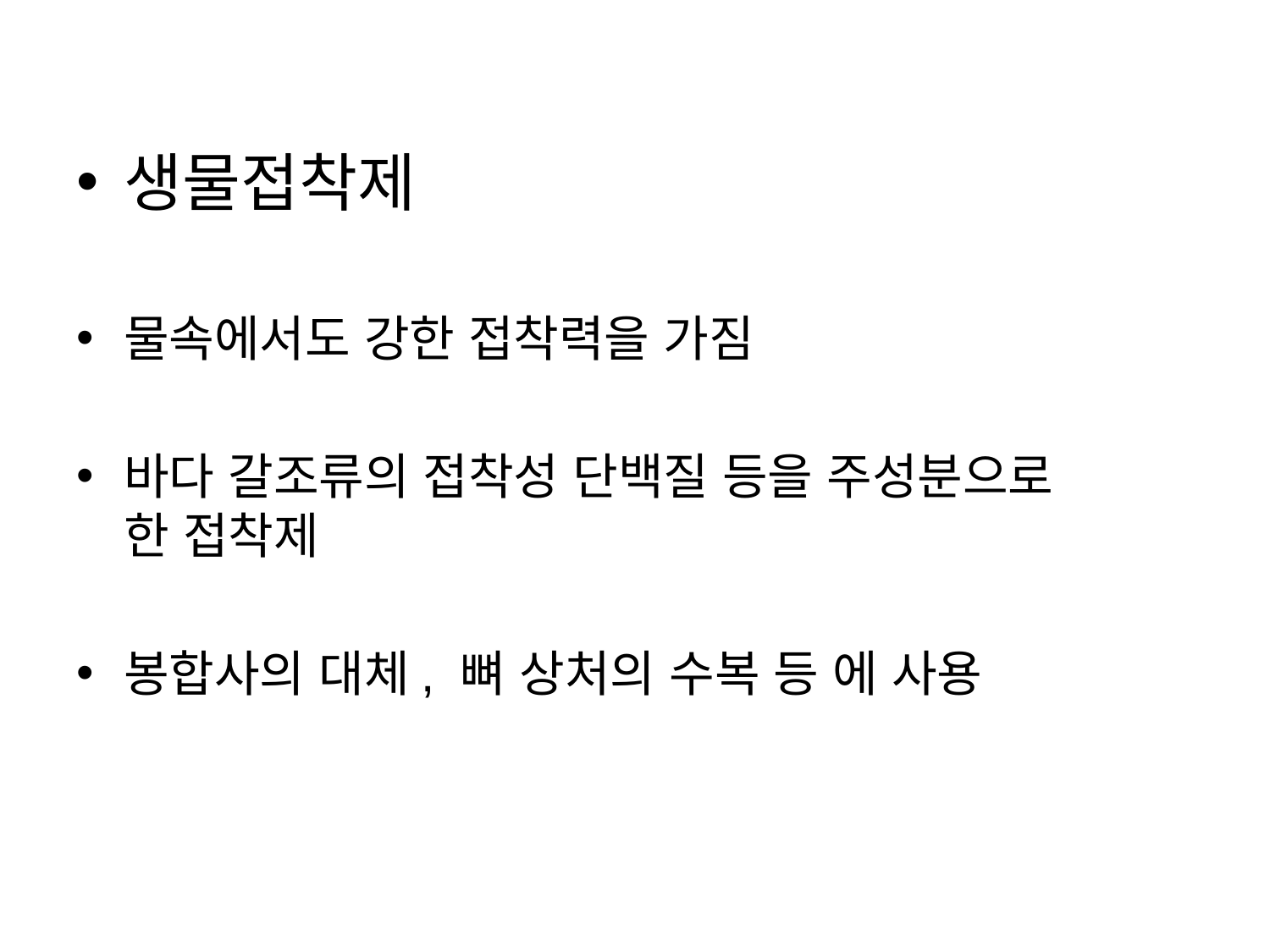

생물접착제

물속에서도 강한 접착력을 가짐

바다 갈조류의 접착성 단백질 등을 주성분으로 한 접착제

봉합사의 대체, 뼈 상처의 수복 등 에 사용